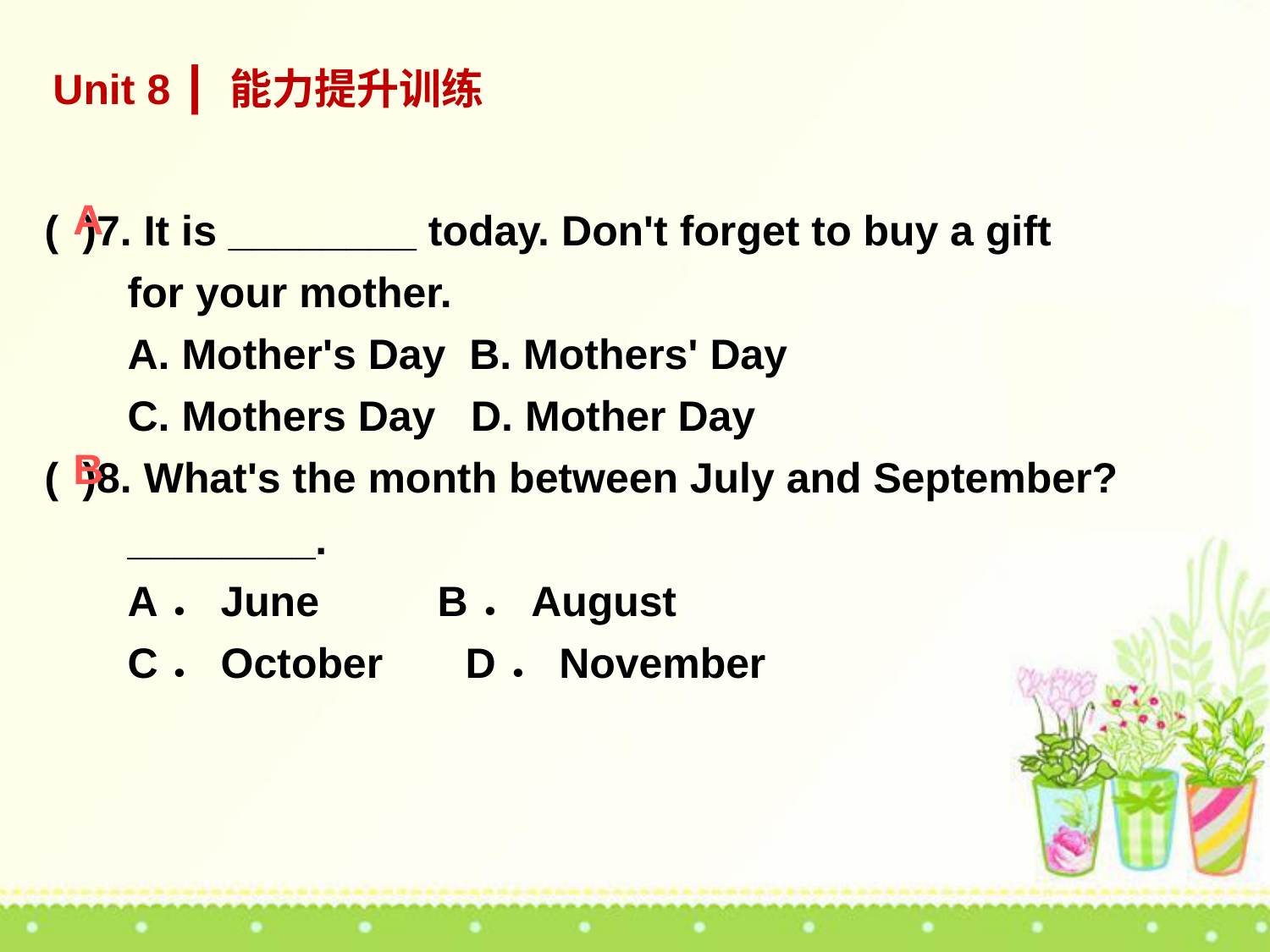

Unit 8 ┃ 能力提升训练
(  )7. It is ________ today. Don't forget to buy a gift
       for your mother.
       A. Mother's Day  B. Mothers' Day
       C. Mothers Day   D. Mother Day
(  )8. What's the month between July and September?
       ________.
       A．June          B．August
       C．October       D．November
A
B